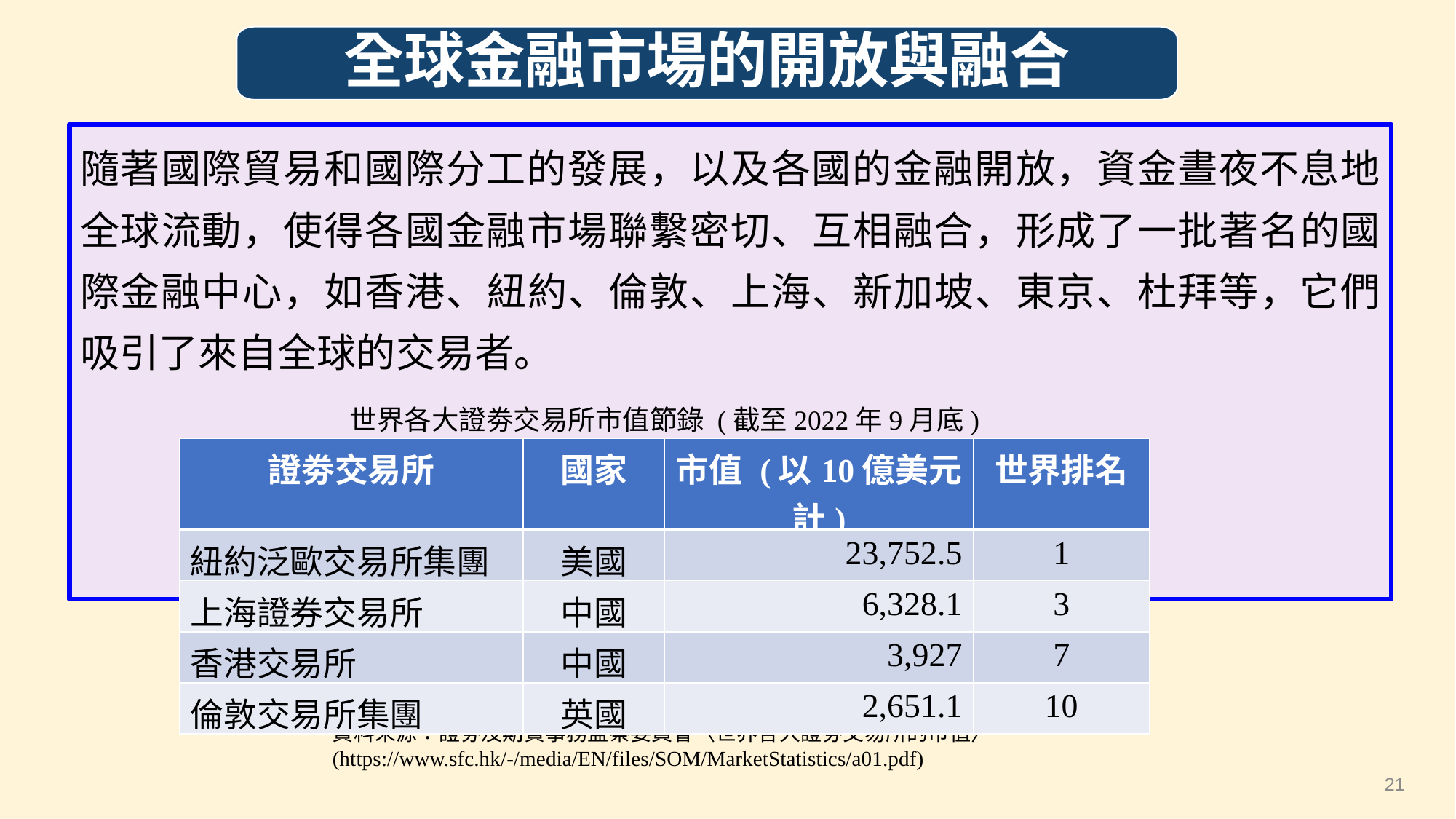

全球金融市場的開放與融合
隨著國際貿易和國際分工的發展，以及各國的金融開放，資金晝夜不息地全球流動，使得各國金融市場聯繫密切、互相融合，形成了一批著名的國際金融中心，如香港、紐約、倫敦、上海、新加坡、東京、杜拜等，它們吸引了來自全球的交易者。

世界各大證劵交易所市值節錄 (截至2022年9月底)
| 證劵交易所 | 國家 | 市值 (以10億美元計) | 世界排名 |
| --- | --- | --- | --- |
| 紐約泛歐交易所集團 | 美國 | 23,752.5 | 1 |
| 上海證券交易所 | 中國 | 6,328.1 | 3 |
| 香港交易所 | 中國 | 3,927 | 7 |
| 倫敦交易所集團 | 英國 | 2,651.1 | 10 |
資料來源：證劵及期貨事務監察委員會〈世界各大證劵交易所的市值〉(https://www.sfc.hk/-/media/EN/files/SOM/MarketStatistics/a01.pdf)